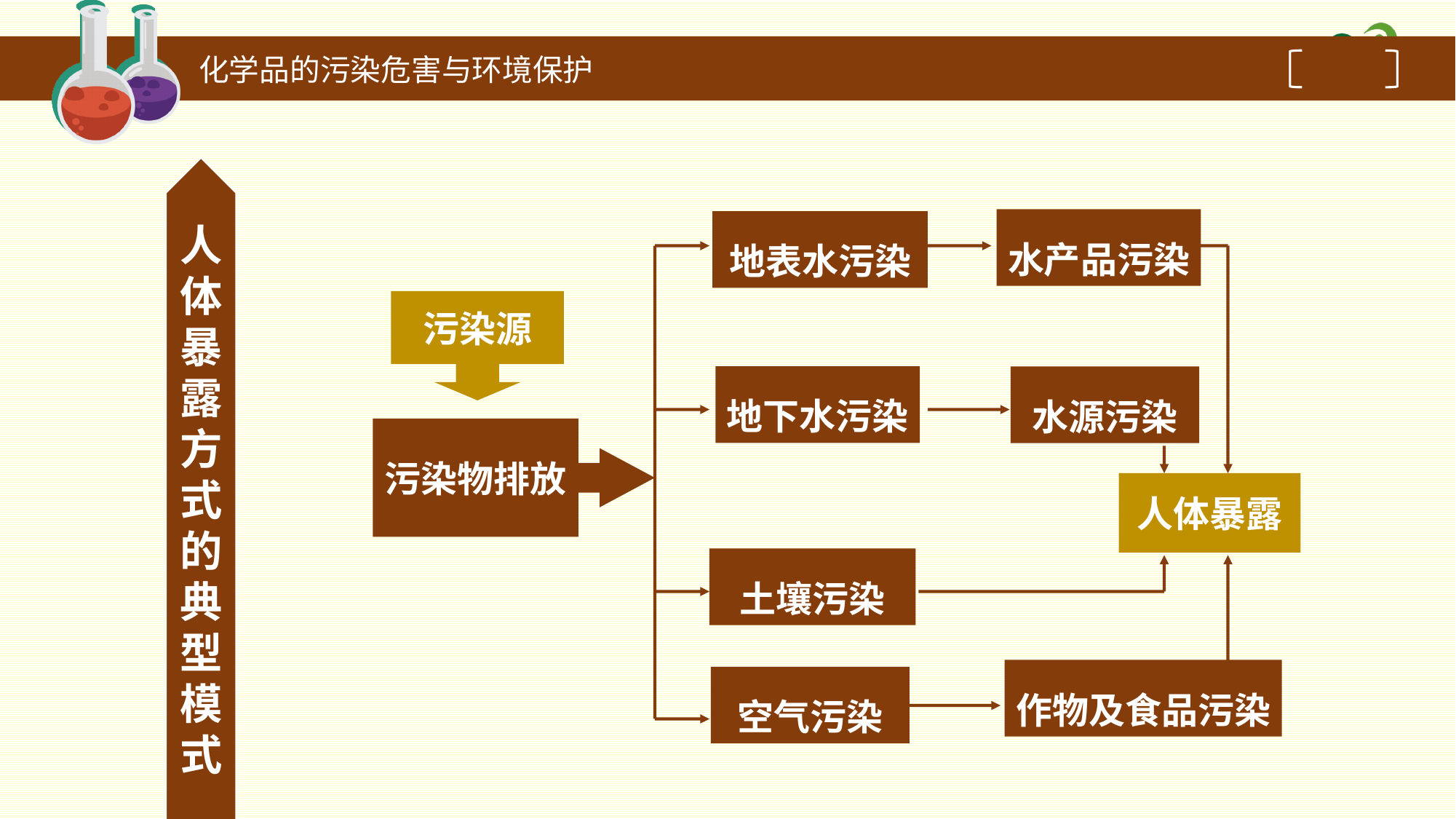

化学品的污染危害与环境保护
水产品污染
地表水污染

污染源
地下水污染
水源污染
污染物排放
人体暴露方式的典型模式
人体暴露
土壤污染
作物及食品污染
空气污染